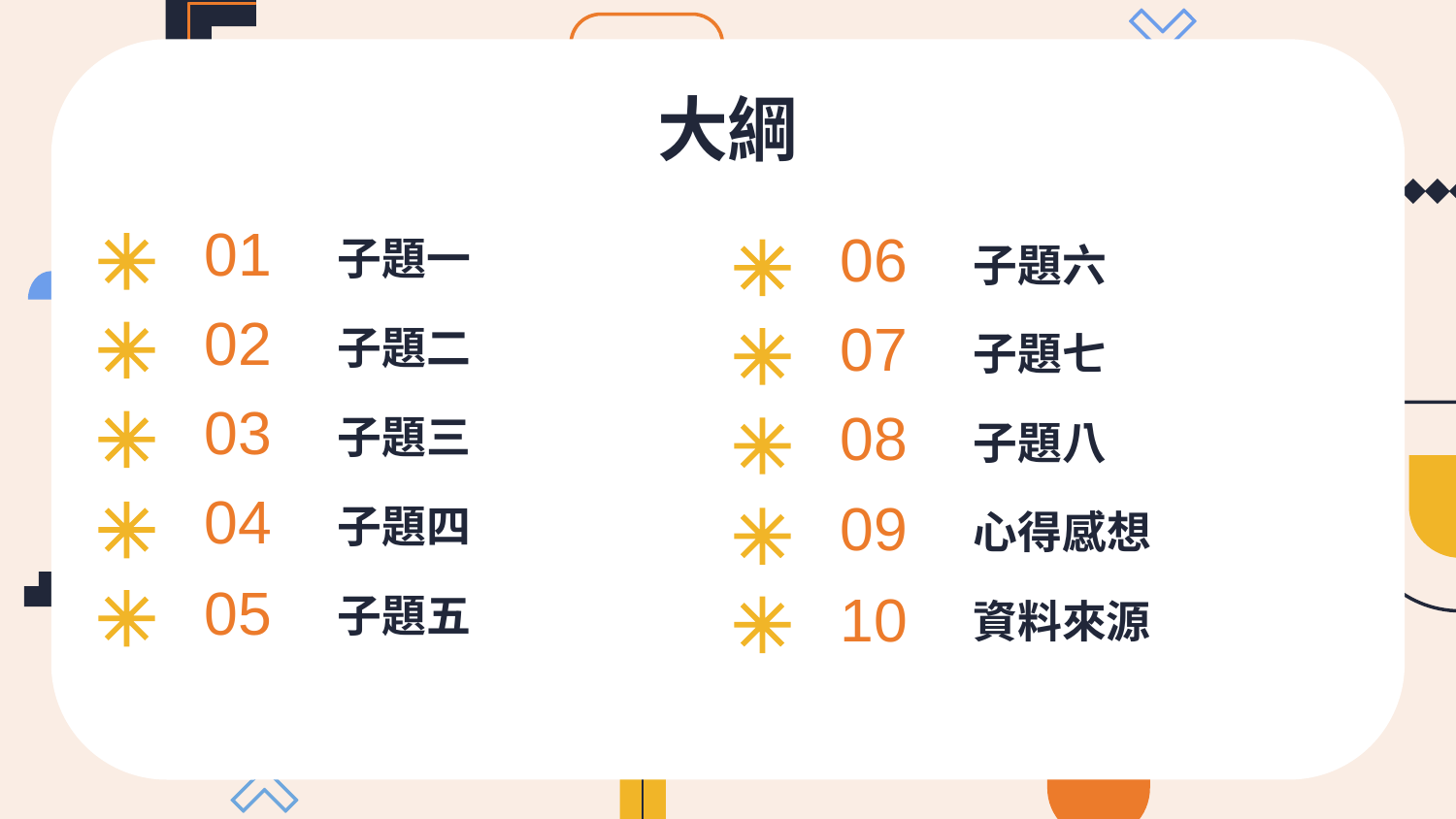

# 大綱
01
06
子題一
子題六

02
07
子題二
子題七

03
08
子題三
子題八

04
09
子題四

心得感想

05
10
子題五
資料來源